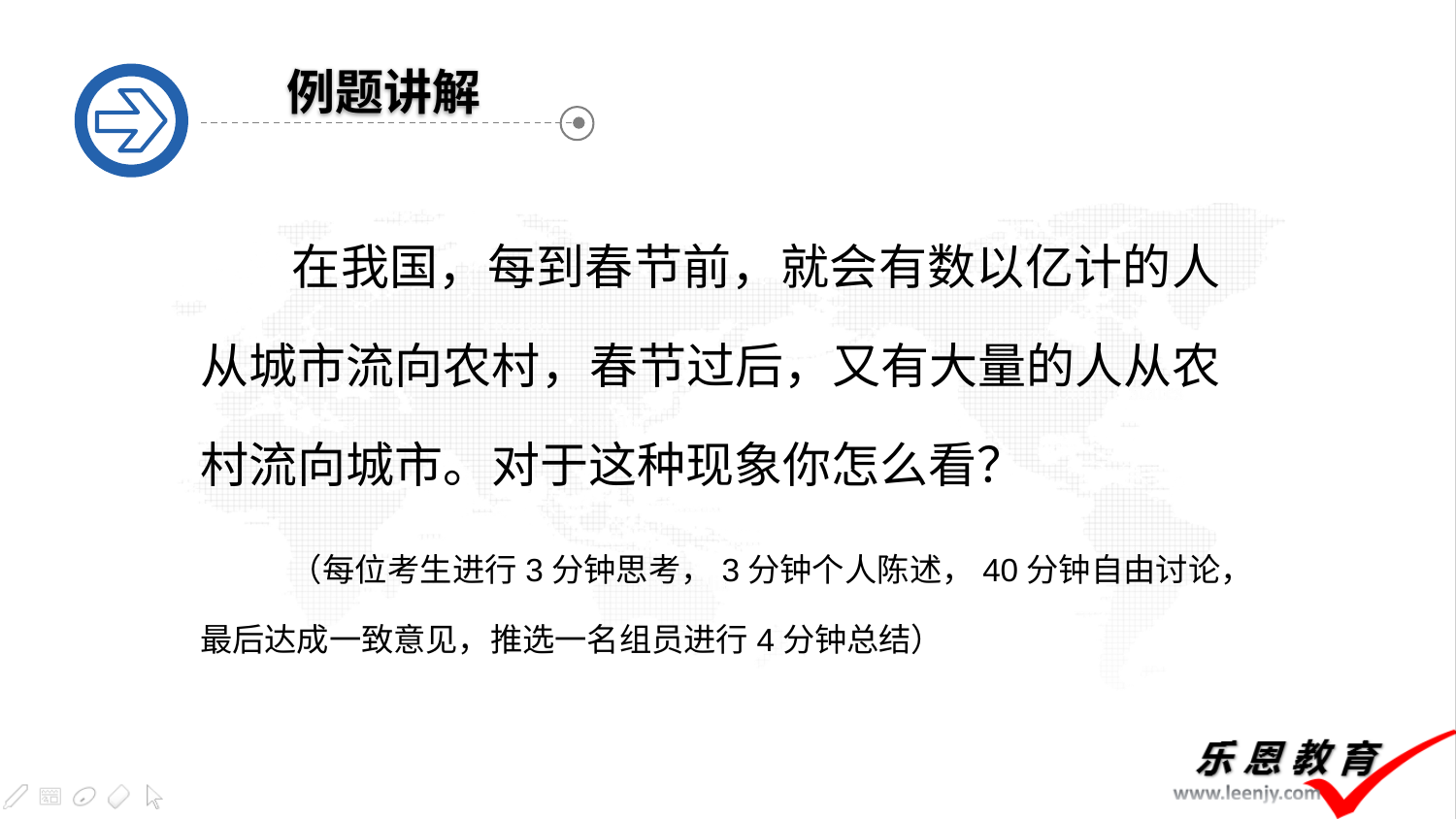

例题讲解

       在我国，每到春节前，就会有数以亿计的人从城市流向农村，春节过后，又有大量的人从农村流向城市。对于这种现象你怎么看？
       （每位考生进行3分钟思考，3分钟个人陈述，40分钟自由讨论，最后达成一致意见，推选一名组员进行4分钟总结）